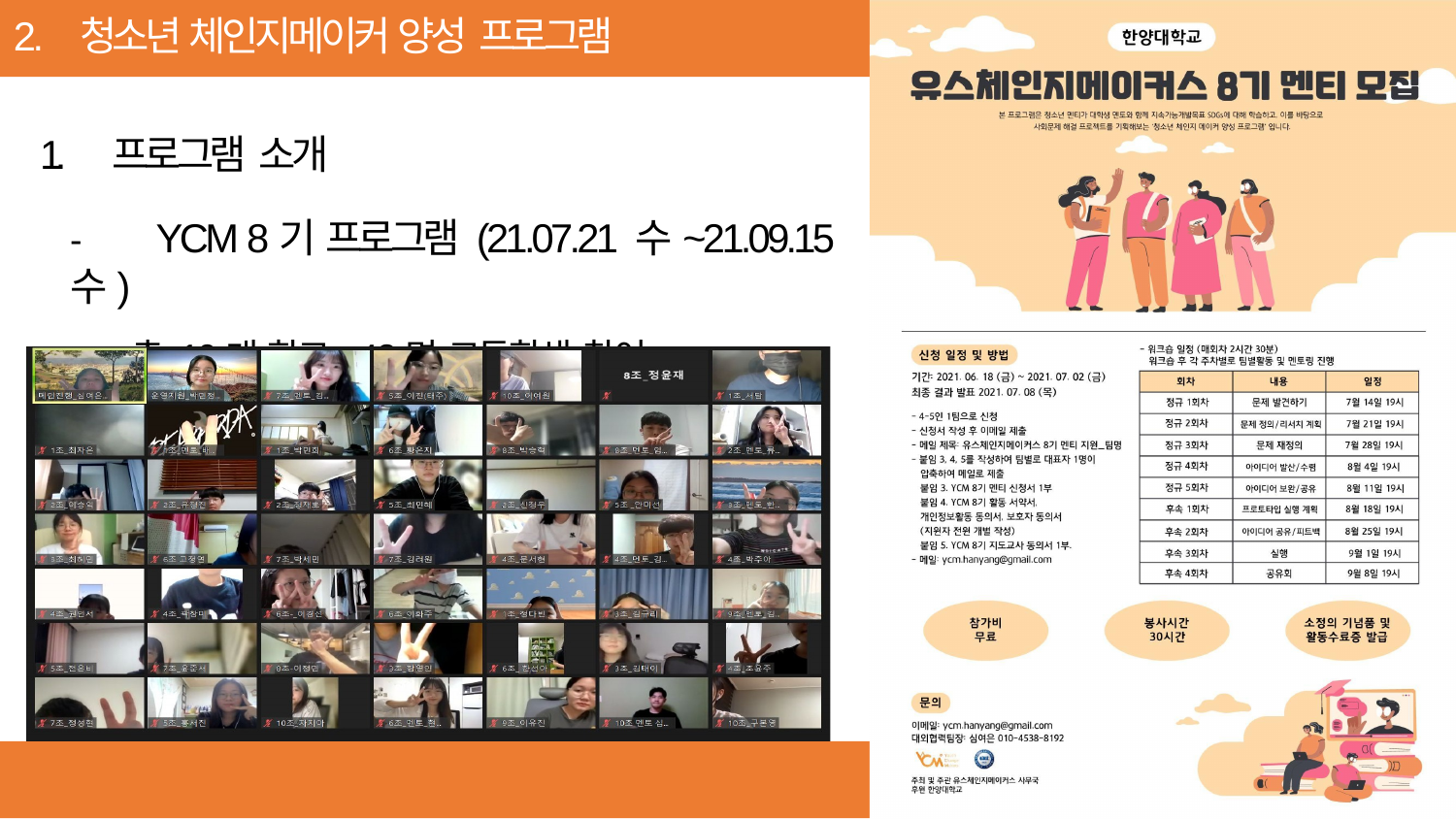

# 2.   청소년 체인지메이커 양성 프로그램
1.       프로그램 소개
-	YCM 8기 프로그램 (21.07.21 수~21.09.15 수)
: 총 10개 학교, 43명 고등학생 참여